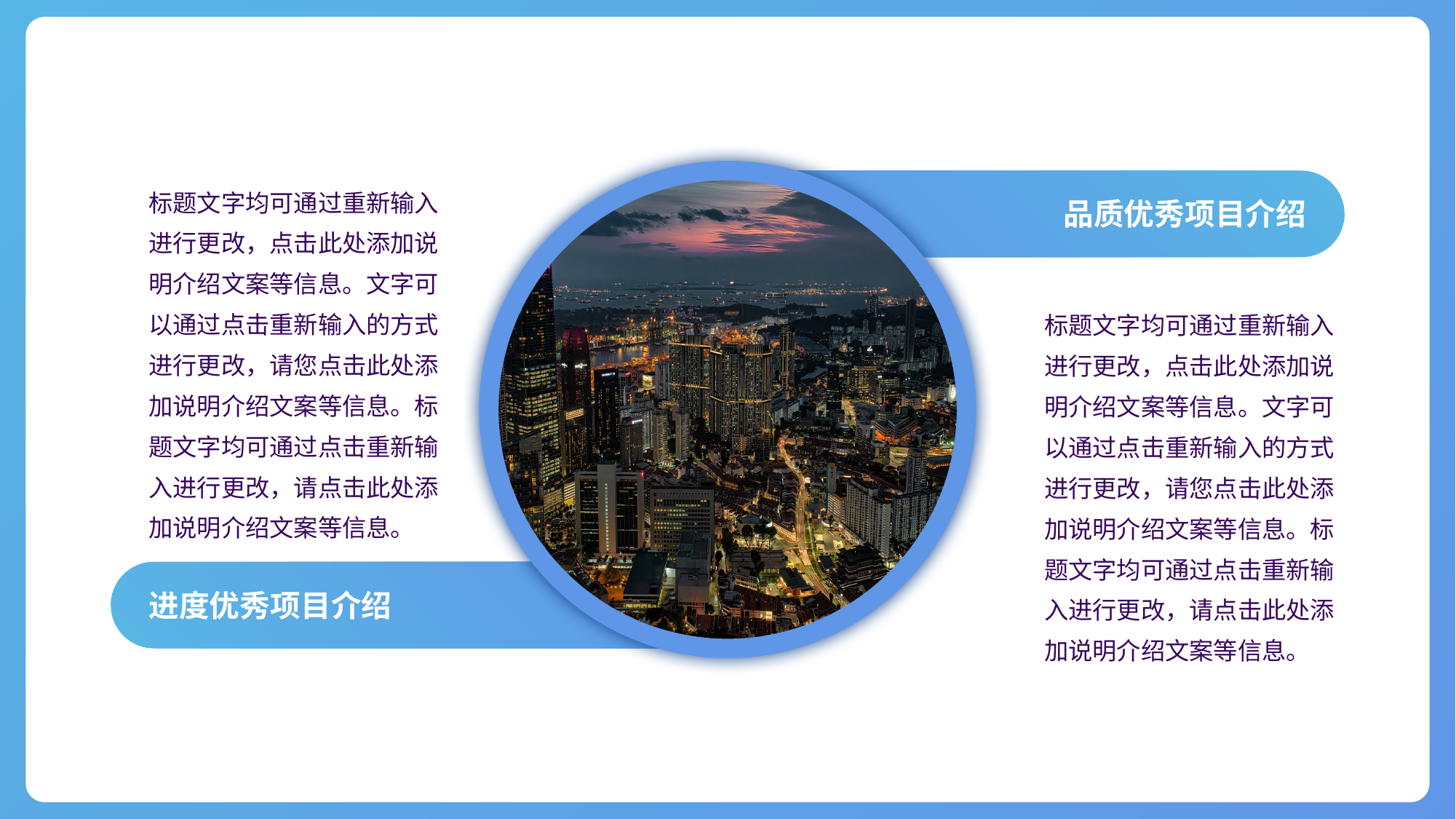

标题文字均可通过重新输入进行更改，点击此处添加说明介绍文案等信息。文字可以通过点击重新输入的方式进行更改，请您点击此处添加说明介绍文案等信息。标题文字均可通过点击重新输入进行更改，请点击此处添加说明介绍文案等信息。

品质优秀项目介绍
标题文字均可通过重新输入进行更改，点击此处添加说明介绍文案等信息。文字可以通过点击重新输入的方式进行更改，请您点击此处添加说明介绍文案等信息。标题文字均可通过点击重新输入进行更改，请点击此处添加说明介绍文案等信息。

进度优秀项目介绍